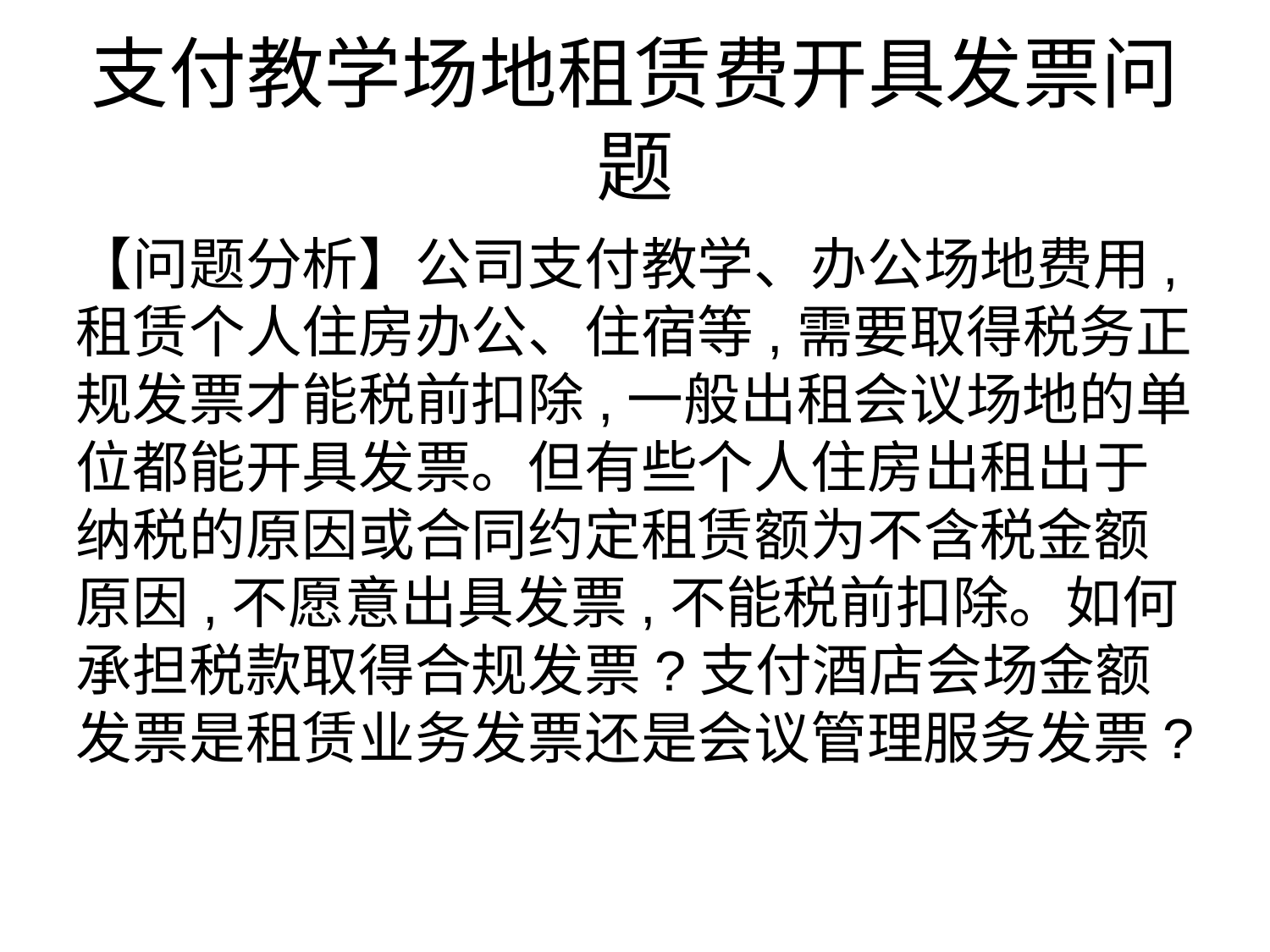

# 支付教学场地租赁费开具发票问题
【问题分析】公司支付教学、办公场地费用,租赁个人住房办公、住宿等,需要取得税务正规发票才能税前扣除,一般出租会议场地的单位都能开具发票。但有些个人住房出租出于纳税的原因或合同约定租赁额为不含税金额原因,不愿意出具发票,不能税前扣除。如何承担税款取得合规发票?支付酒店会场金额发票是租赁业务发票还是会议管理服务发票?